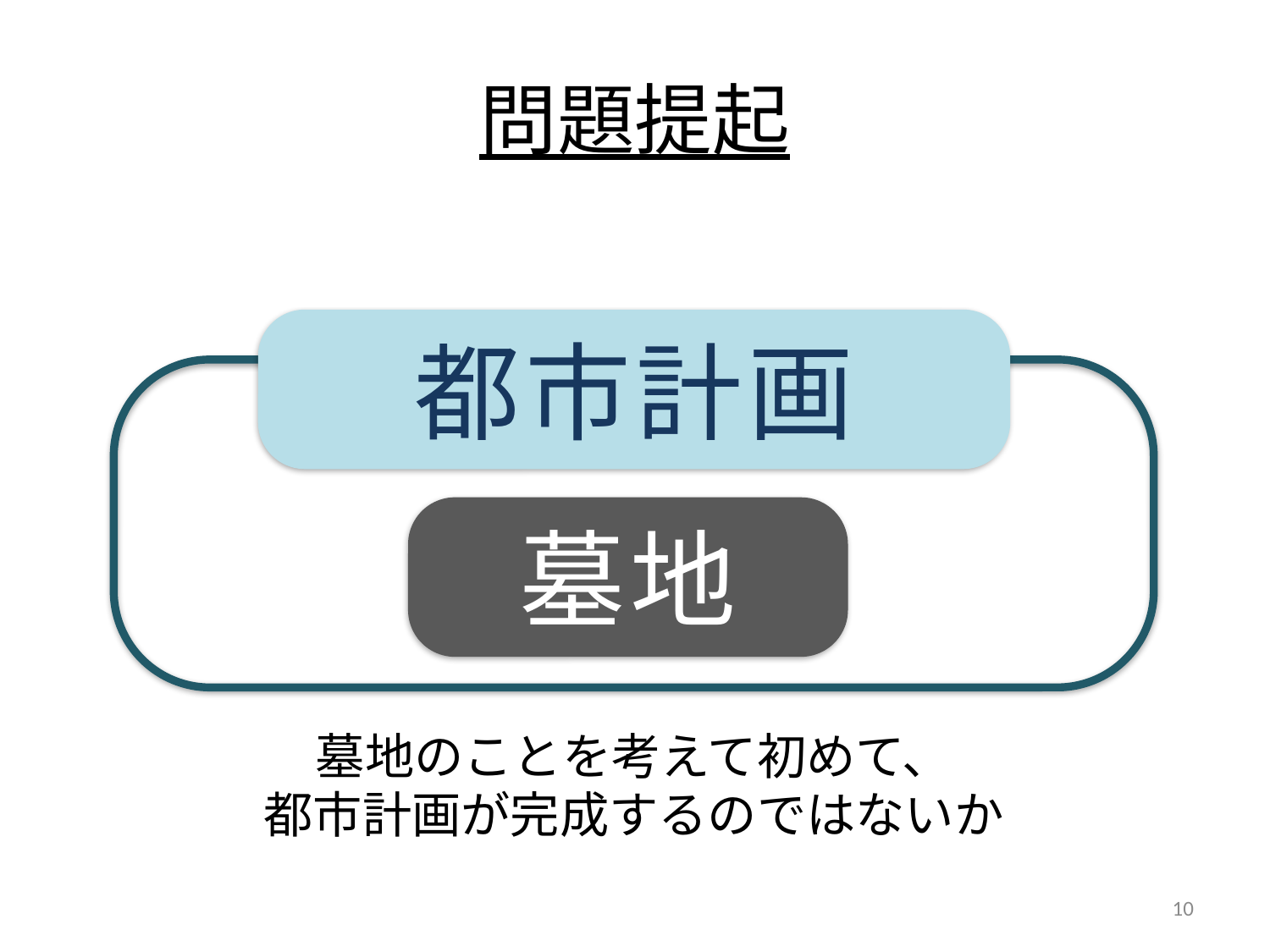

# 問題提起
都市計画

墓地
墓地のことを考えて初めて、
都市計画が完成するのではないか
10